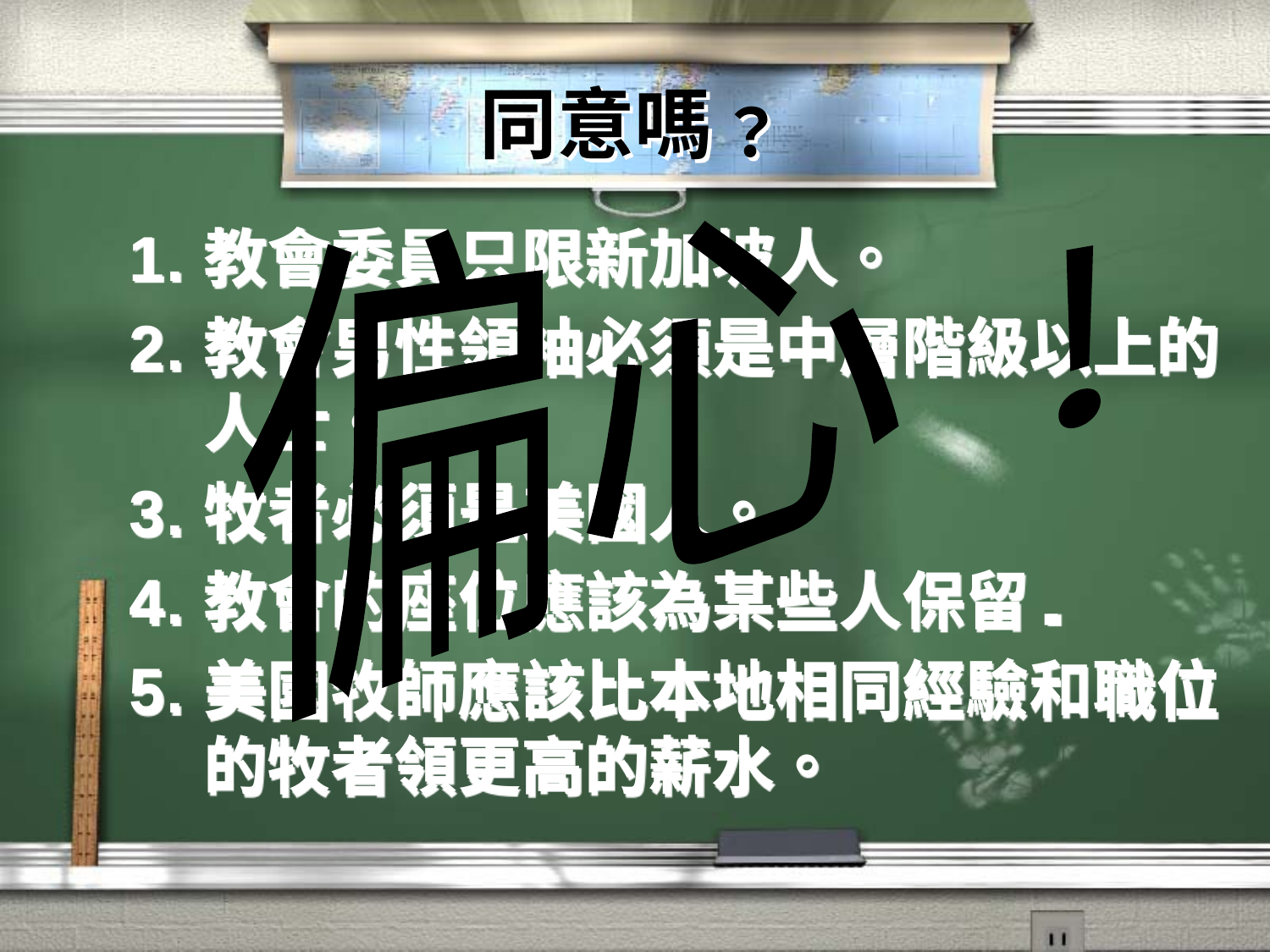

# 同意嗎﹖
偏心﹗
教會委員只限新加坡人。
教會男性領袖必須是中層階級以上的人士。
牧者必須是美國人。
教會的座位應該為某些人保留.
美國牧師應該比本地相同經驗和職位的牧者領更高的薪水。